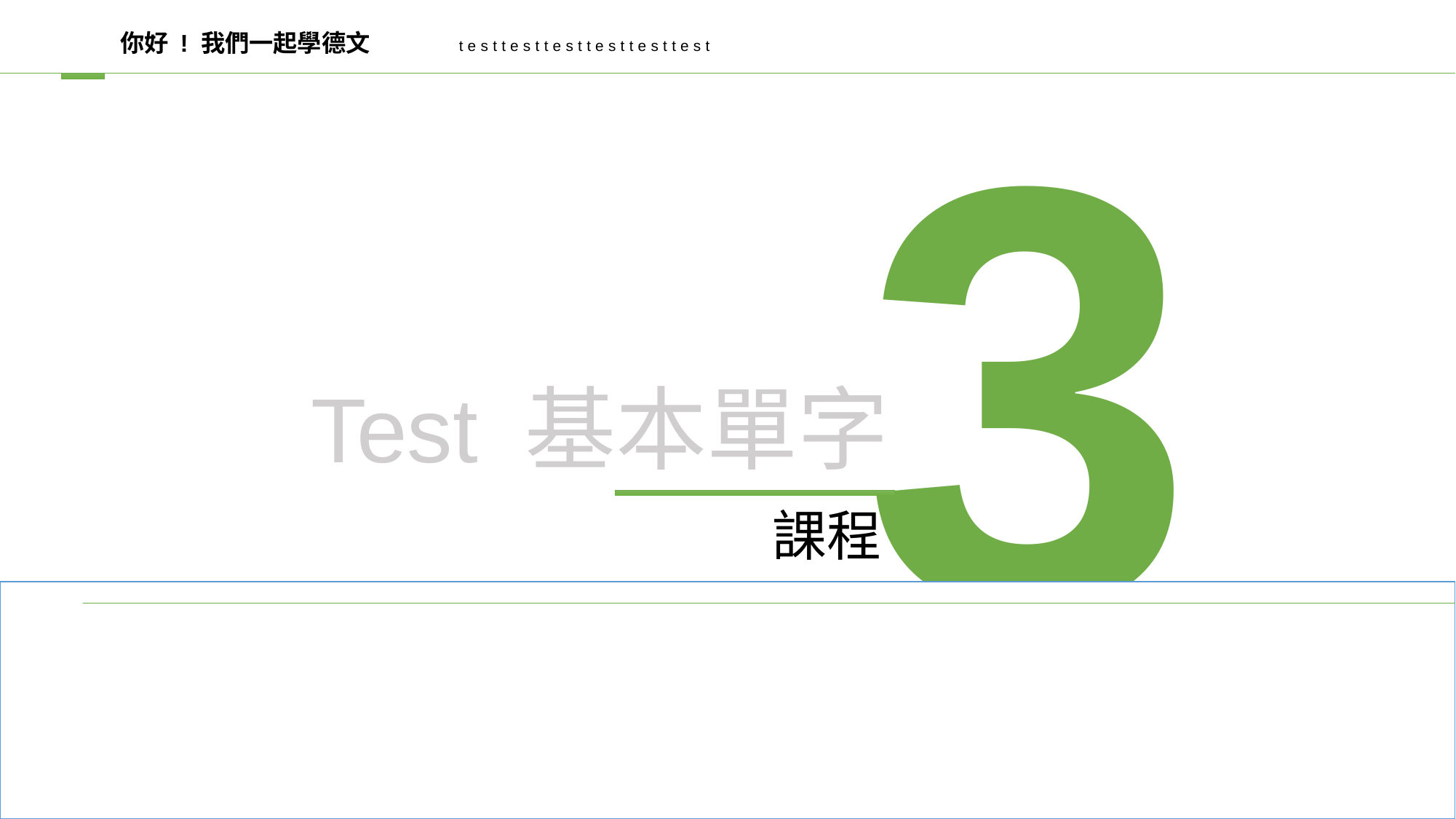

3
你好 ! 我們一起學德文
testtesttesttesttesttest

Test 基本單字

課程THREE